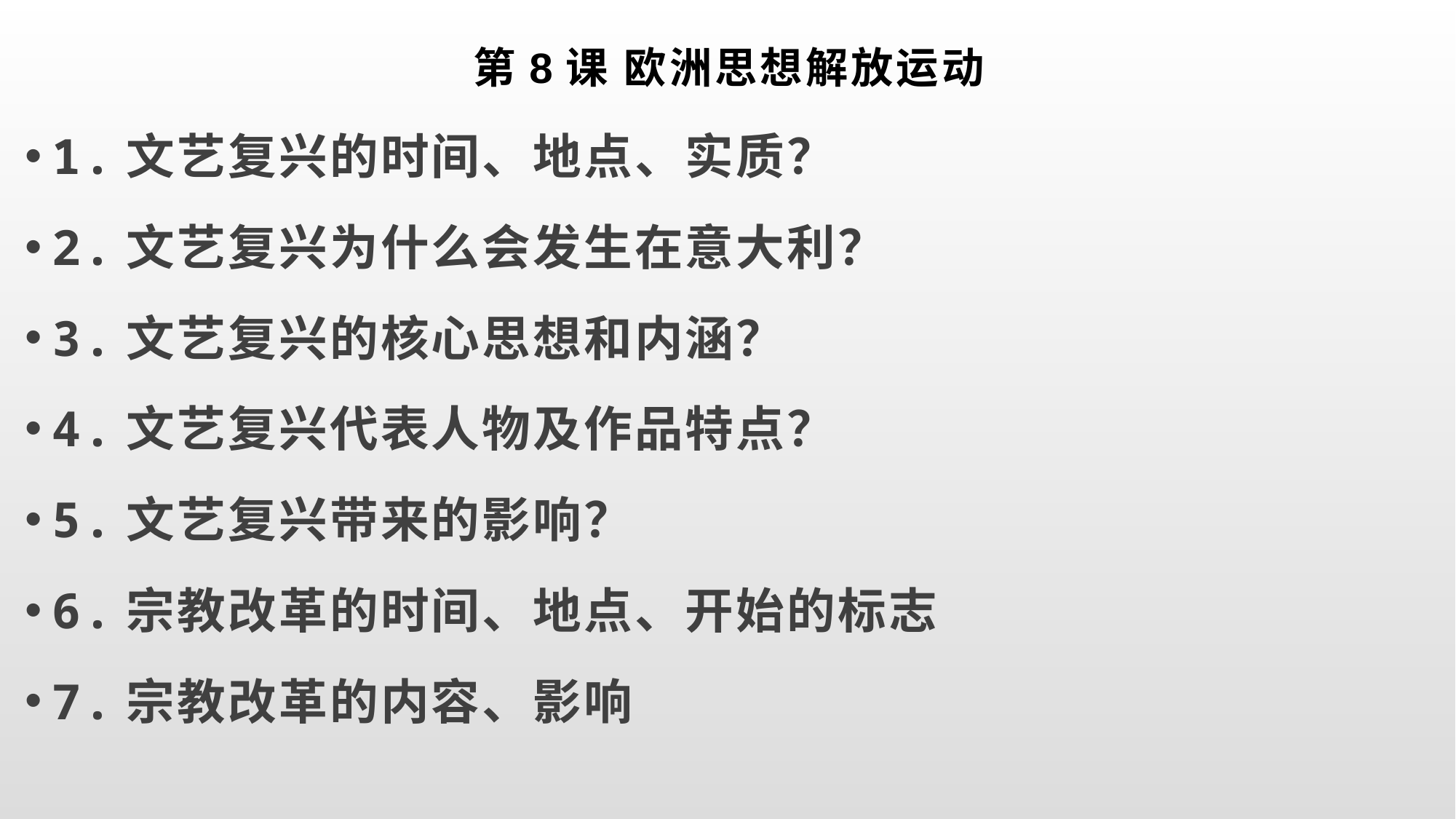

# 第8课 欧洲思想解放运动
1.文艺复兴的时间、地点、实质？
2.文艺复兴为什么会发生在意大利？
3.文艺复兴的核心思想和内涵？
4.文艺复兴代表人物及作品特点？
5.文艺复兴带来的影响？
6.宗教改革的时间、地点、开始的标志
7.宗教改革的内容、影响